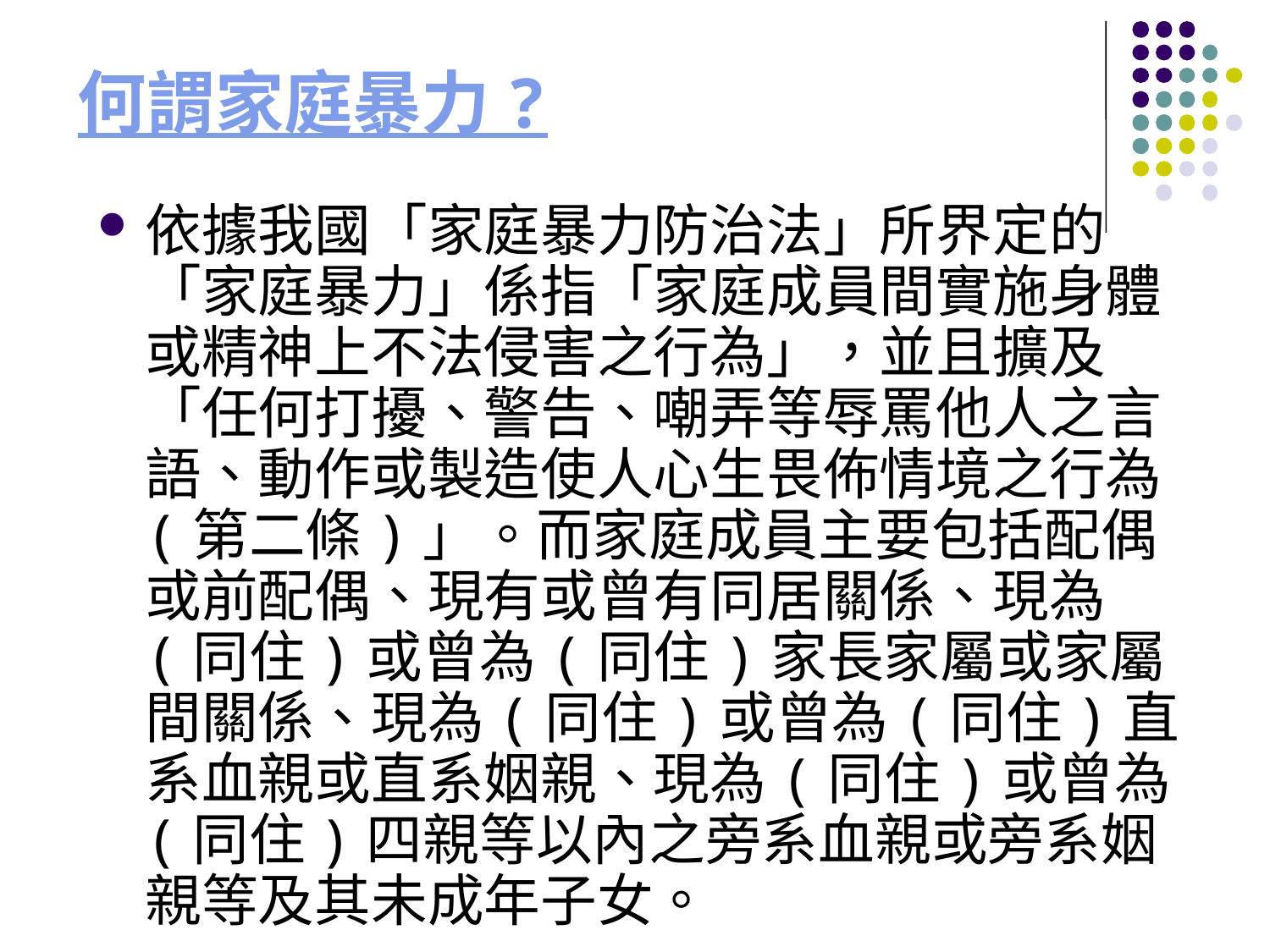

# 何謂家庭暴力 ?
依據我國「家庭暴力防治法」所界定的「家庭暴力」係指「家庭成員間實施身體或精神上不法侵害之行為」，並且擴及「任何打擾、警告、嘲弄等辱罵他人之言語、動作或製造使人心生畏佈情境之行為(第二條)」。而家庭成員主要包括配偶或前配偶、現有或曾有同居關係、現為(同住)或曾為(同住)家長家屬或家屬間關係、現為(同住)或曾為(同住)直系血親或直系姻親、現為(同住)或曾為(同住)四親等以內之旁系血親或旁系姻親等及其未成年子女。